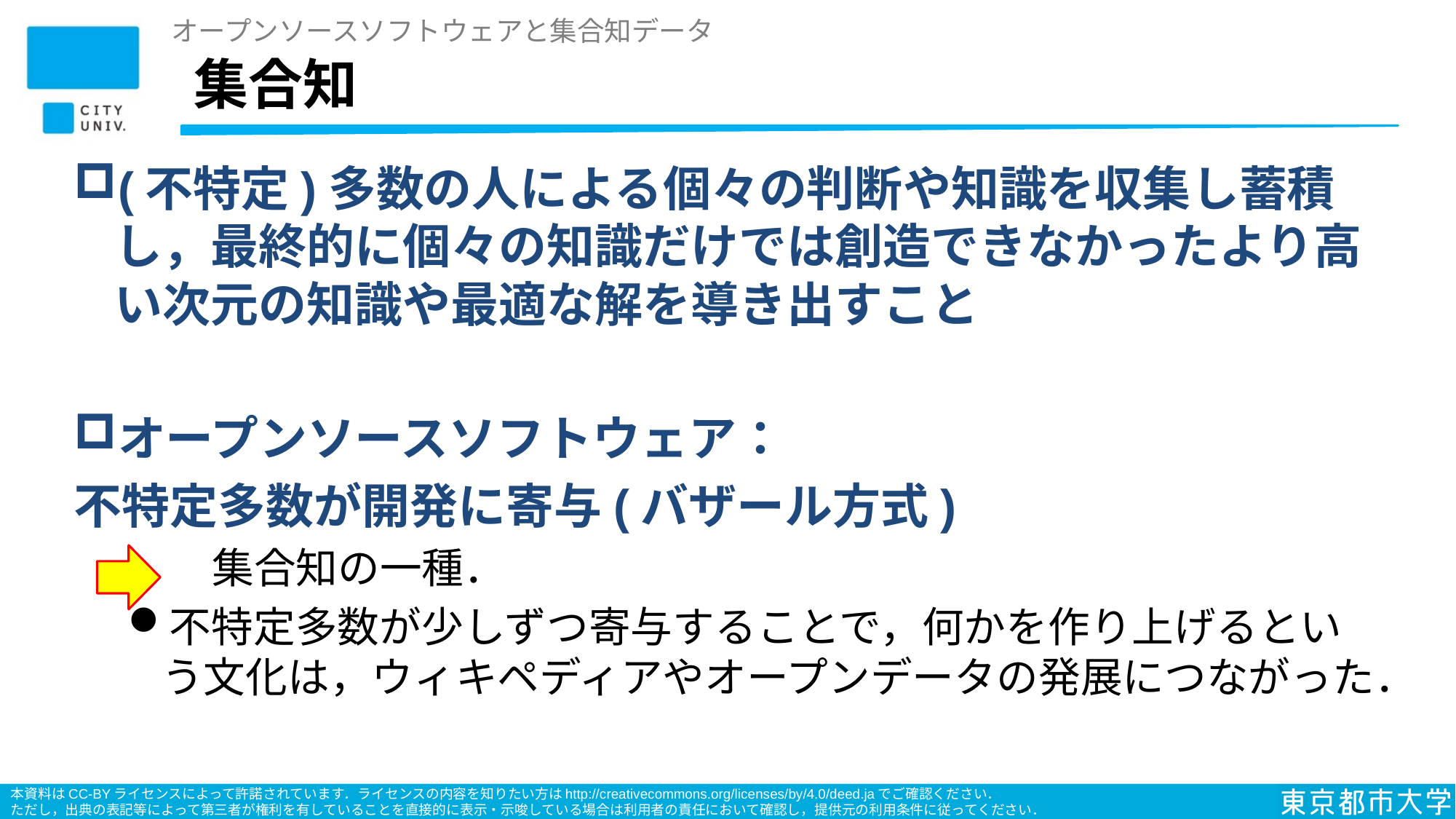

オープンソースソフトウェアと集合知データ
# 集合知

(不特定)多数の人による個々の判断や知識を収集し蓄積し，最終的に個々の知識だけでは創造できなかったより高い次元の知識や最適な解を導き出すこと

オープンソースソフトウェア：
不特定多数が開発に寄与(バザール方式)
　　集合知の一種．
不特定多数が少しずつ寄与することで，何かを作り上げるという文化は，ウィキペディアやオープンデータの発展につながった．